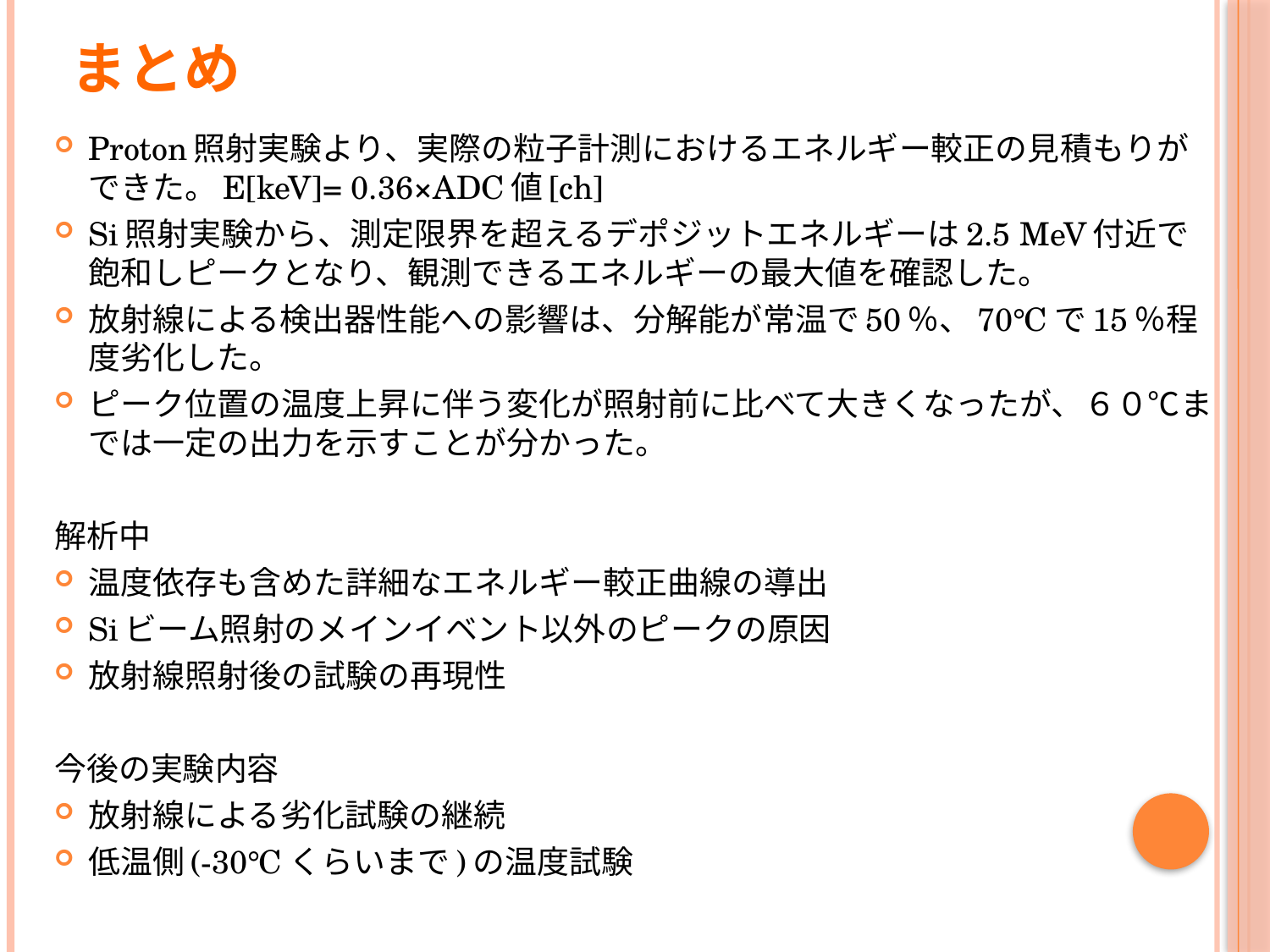

# まとめ
Proton照射実験より、実際の粒子計測におけるエネルギー較正の見積もりができた。E[keV]= 0.36×ADC値[ch]
Si照射実験から、測定限界を超えるデポジットエネルギーは2.5 MeV付近で飽和しピークとなり、観測できるエネルギーの最大値を確認した。
放射線による検出器性能への影響は、分解能が常温で50％、70℃で15％程度劣化した。
ピーク位置の温度上昇に伴う変化が照射前に比べて大きくなったが、６０℃までは一定の出力を示すことが分かった。

解析中
温度依存も含めた詳細なエネルギー較正曲線の導出
Siビーム照射のメインイベント以外のピークの原因
放射線照射後の試験の再現性

今後の実験内容
放射線による劣化試験の継続
低温側(-30℃くらいまで)の温度試験